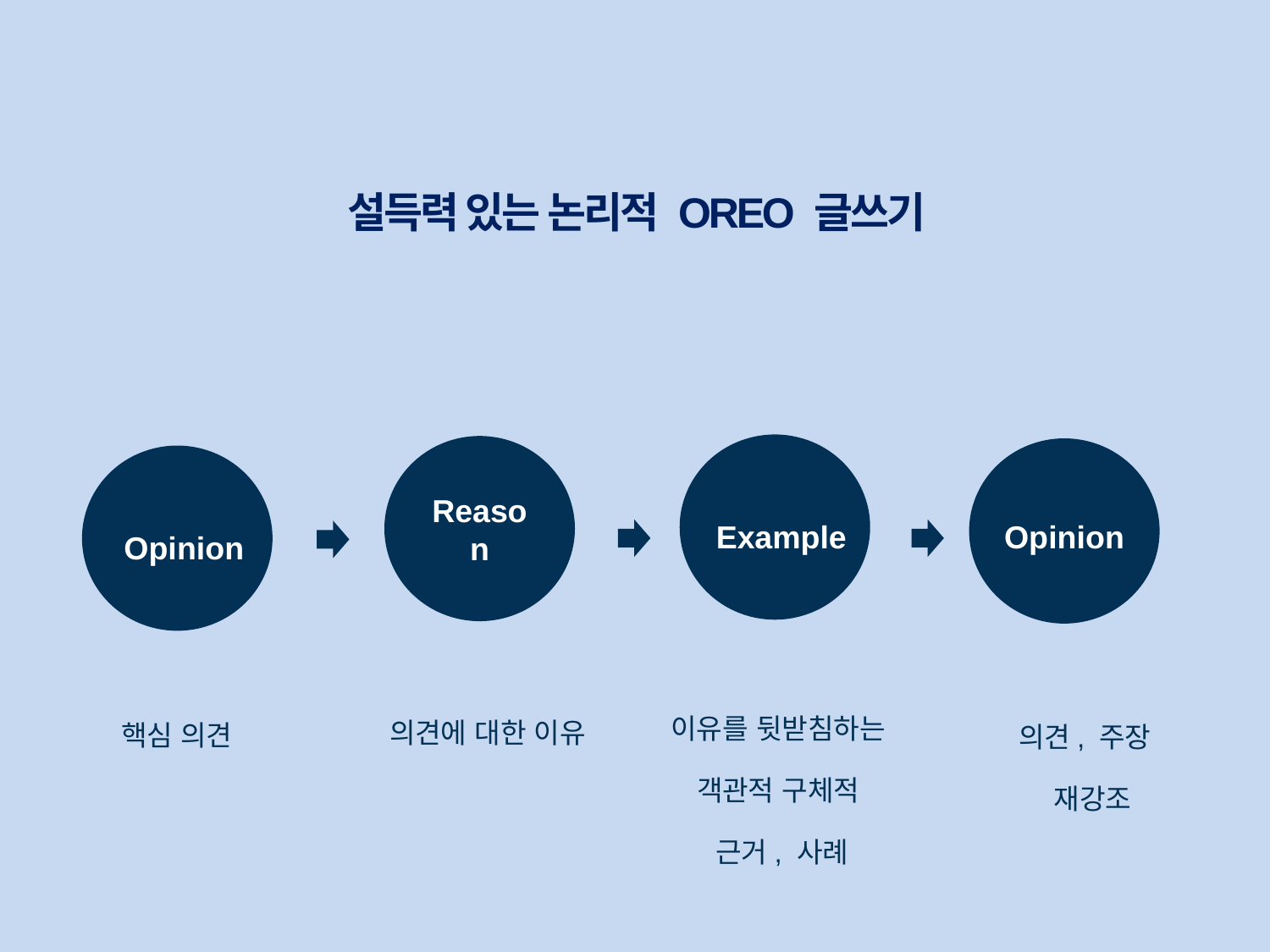

설득력 있는 논리적 OREO 글쓰기

Reason

Opinion
Example
Opinion

핵심 의견
이유를 뒷받침하는
객관적 구체적
근거, 사례
의견에 대한 이유
의견, 주장
재강조